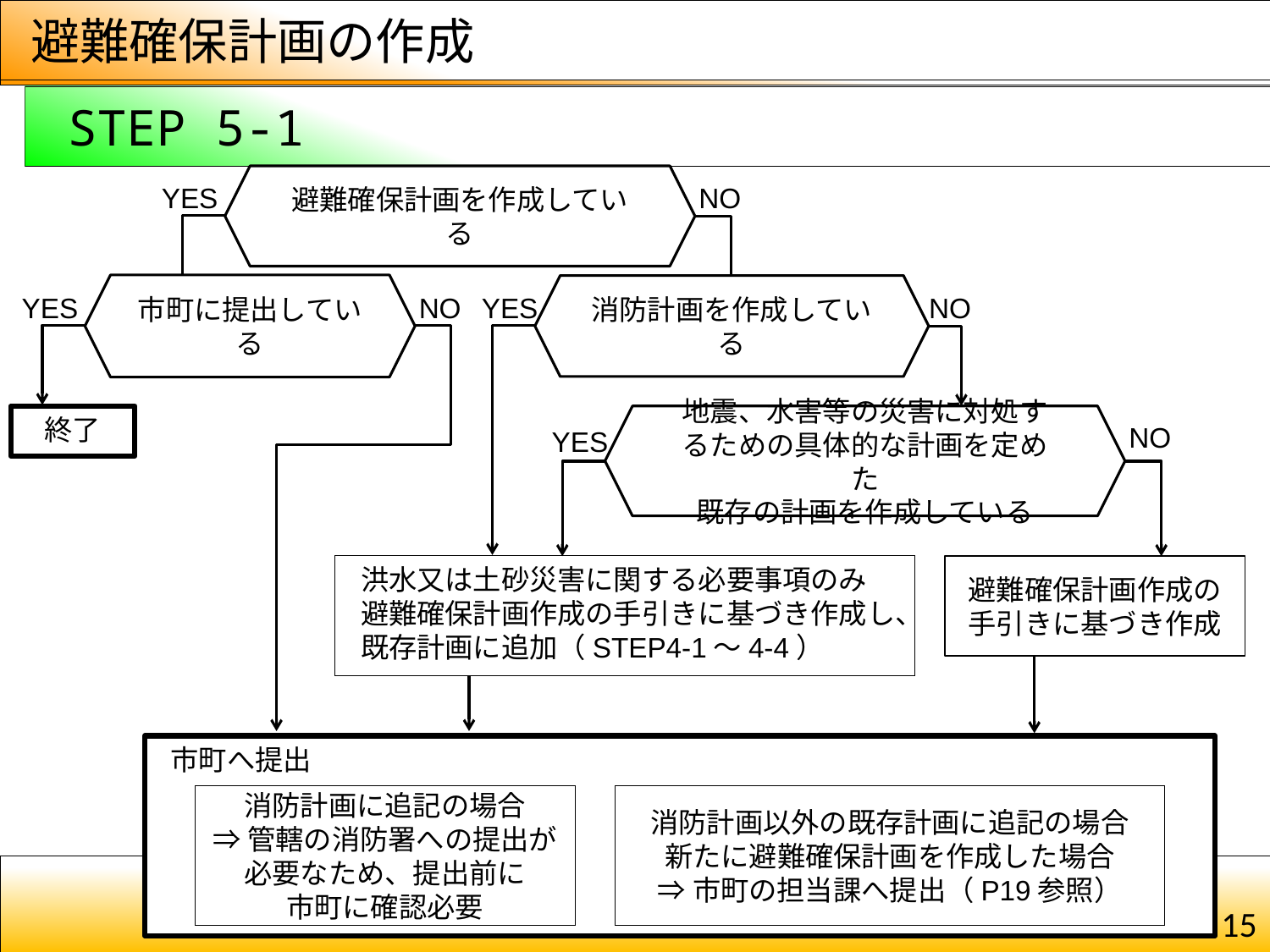

避難確保計画の作成
 STEP 5-1
YES
NO
避難確保計画を作成している

YES
NO
YES
NO
市町に提出している
消防計画を作成している

終了
地震、水害等の災害に対処するための具体的な計画を定めた
既存の計画を作成している
NO
YES

 洪水又は土砂災害に関する必要事項のみ
 避難確保計画作成の手引きに基づき作成し、
 既存計画に追加（STEP4-1～4-4）
避難確保計画作成の
手引きに基づき作成

 市町へ提出
消防計画に追記の場合
⇒管轄の消防署への提出が
必要なため、提出前に
市町に確認必要
消防計画以外の既存計画に追記の場合
新たに避難確保計画を作成した場合
⇒市町の担当課へ提出（P19参照）

15